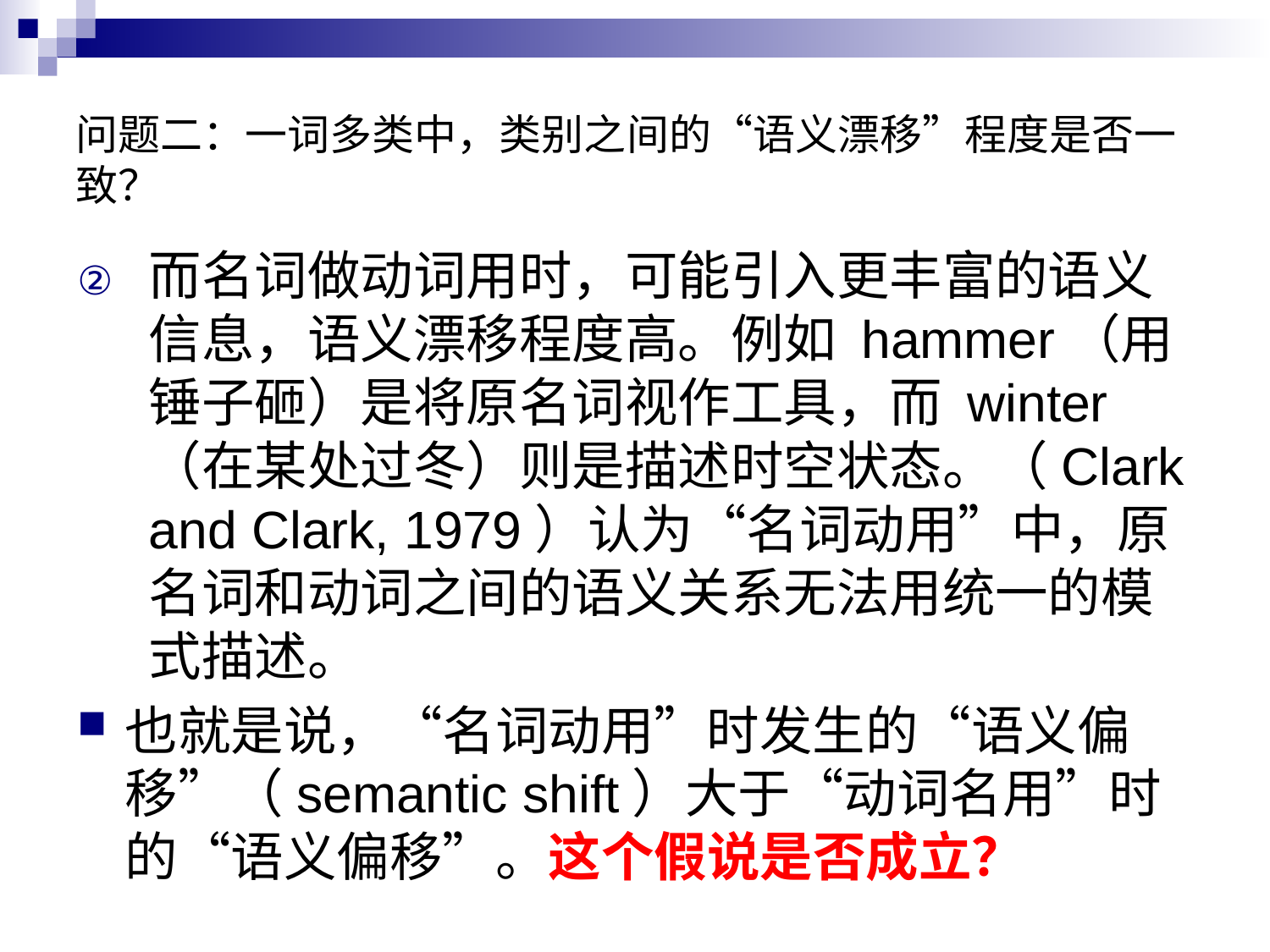

# 问题二：一词多类中，类别之间的“语义漂移”程度是否一致？
而名词做动词用时，可能引入更丰富的语义信息，语义漂移程度高。例如 hammer（用锤子砸）是将原名词视作工具，而 winter（在某处过冬）则是描述时空状态。（Clark and Clark, 1979）认为“名词动用”中，原名词和动词之间的语义关系无法用统一的模式描述。
也就是说，“名词动用”时发生的“语义偏移”（semantic shift）大于“动词名用”时的“语义偏移”。这个假说是否成立？